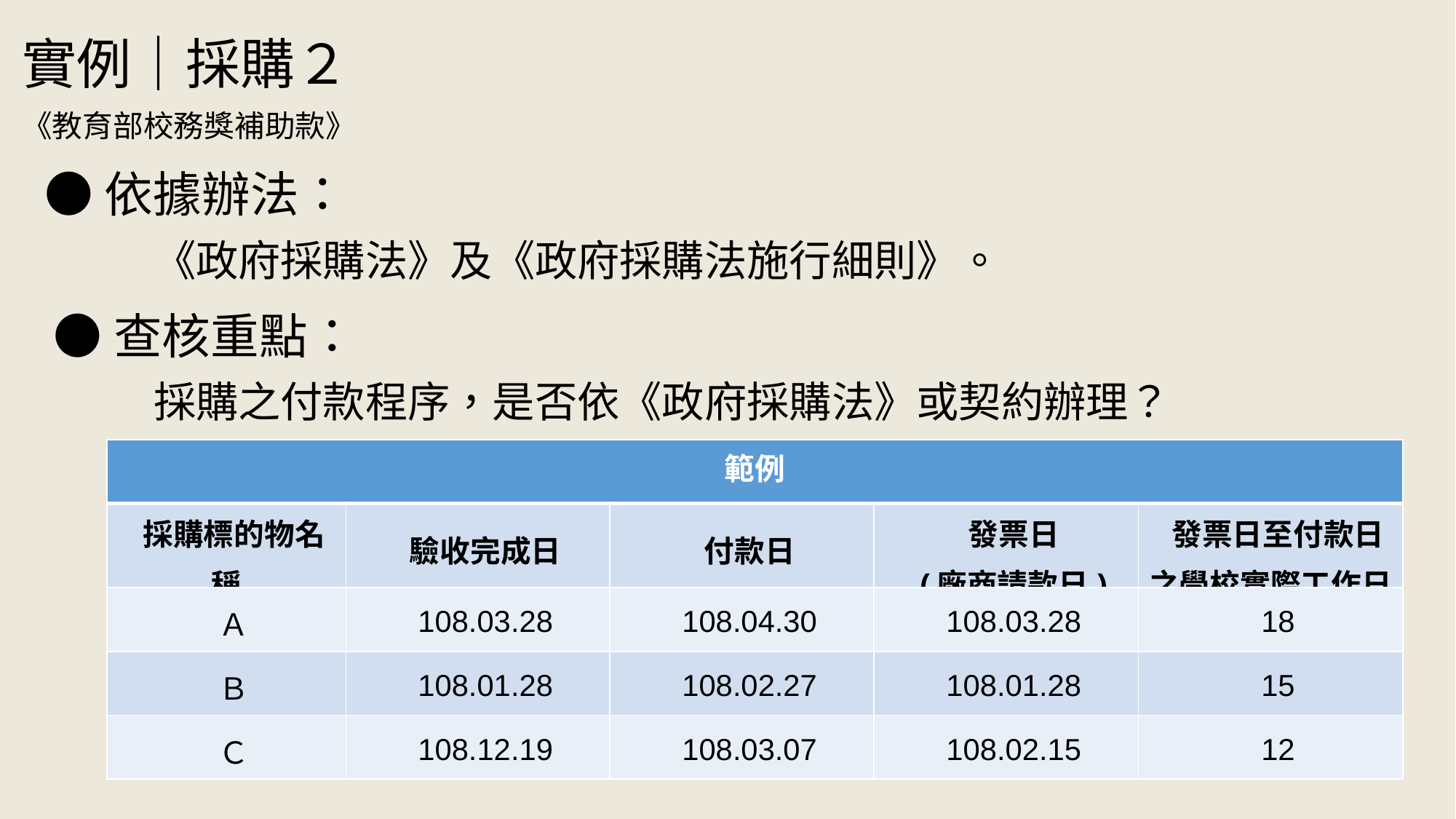

實例｜採購２
《教育部校務獎補助款》
●依據辦法：
《政府採購法》及《政府採購法施行細則》。
●查核重點：
採購之付款程序，是否依《政府採購法》或契約辦理？
| 範例 |  |  |  |  |
| --- | --- | --- | --- | --- |
| 採購標的物名稱 | 驗收完成日 | 付款日 | 發票日 (廠商請款日) | 發票日至付款日之學校實際工作日 |
| Ａ | 108.03.28 | 108.04.30 | 108.03.28 | 18 |
| Ｂ | 108.01.28 | 108.02.27 | 108.01.28 | 15 |
| Ｃ | 108.12.19 | 108.03.07 | 108.02.15 | 12 |